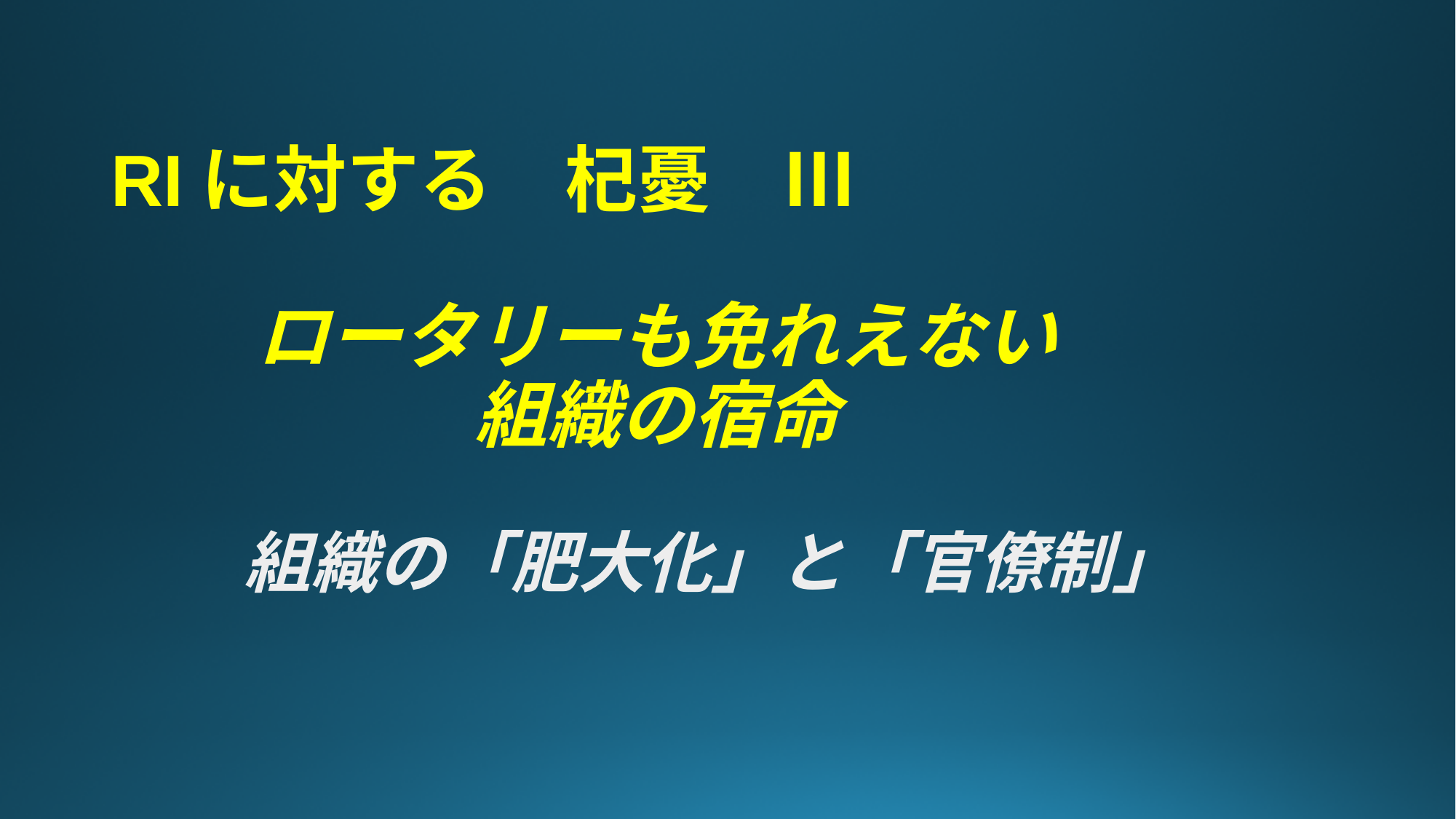

# RIに対する　杞憂　Ⅲ 　　 　　ロータリーも免れえない 　　　　　組織の宿命 　　組織の「肥大化」と「官僚制」